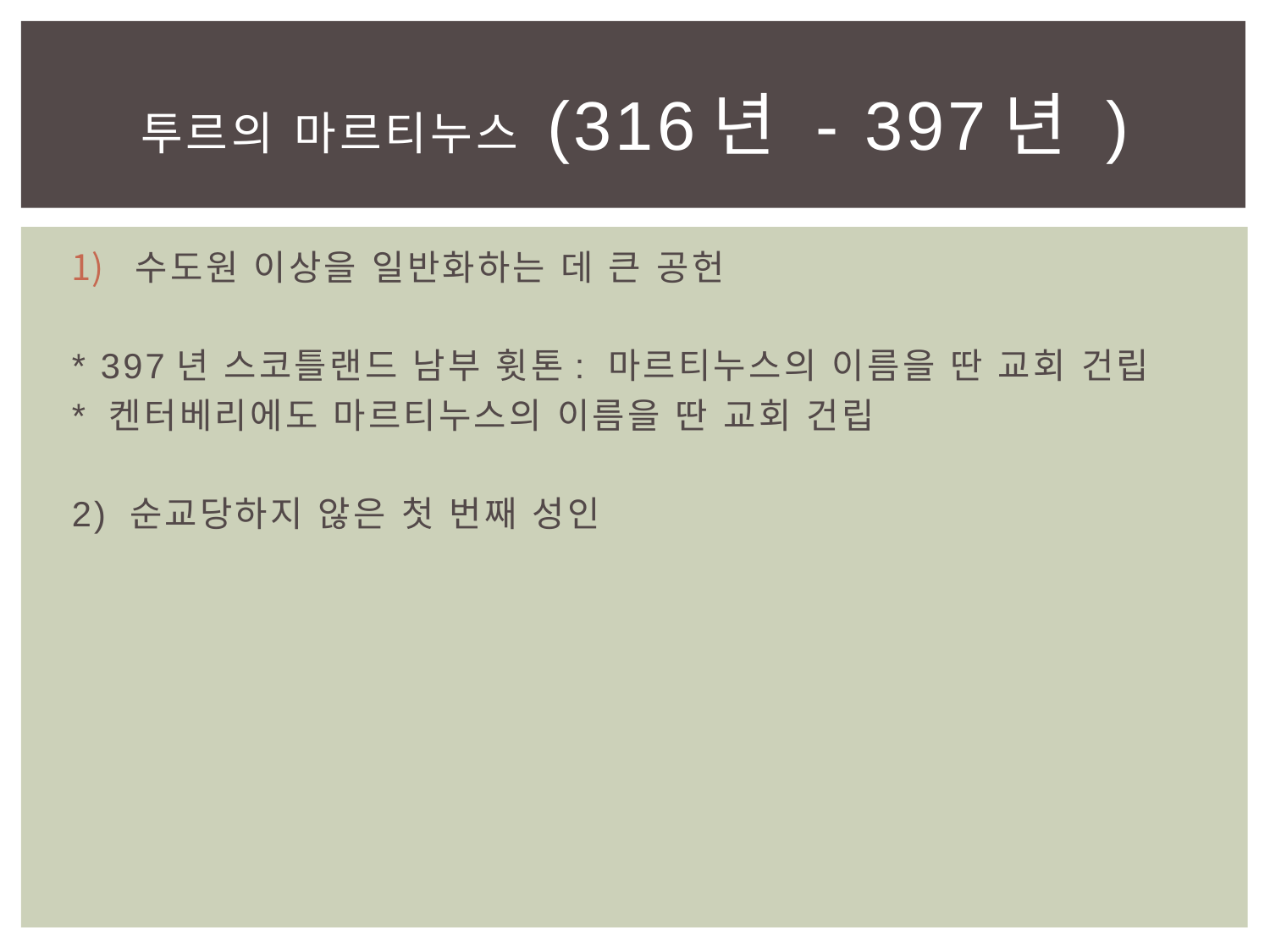

# 투르의 마르티누스 (316년 - 397년 )
수도원 이상을 일반화하는 데 큰 공헌

* 397년 스코틀랜드 남부 휫톤: 마르티누스의 이름을 딴 교회 건립
* 켄터베리에도 마르티누스의 이름을 딴 교회 건립

2) 순교당하지 않은 첫 번째 성인